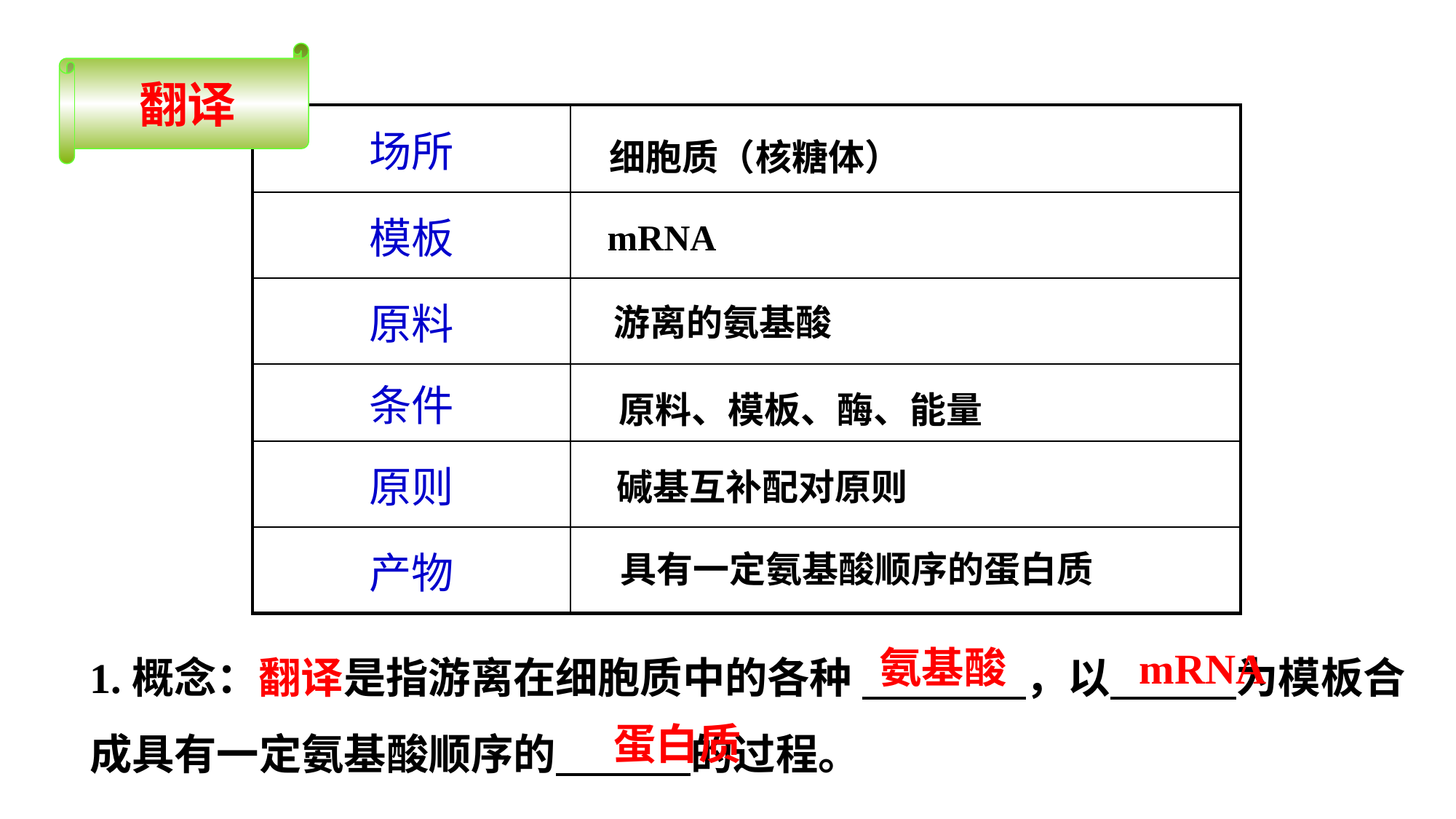

翻译
| 场所 |  |
| --- | --- |
| 模板 |  |
| 原料 |  |
| 条件 |  |
| 原则 |  |
| 产物 |  |
细胞质（核糖体）
mRNA
游离的氨基酸
原料、模板、酶、能量
碱基互补配对原则
具有一定氨基酸顺序的蛋白质
1.概念：翻译是指游离在细胞质中的各种                  ，以             为模板合成具有一定氨基酸顺序的              的过程。
氨基酸
mRNA
蛋白质